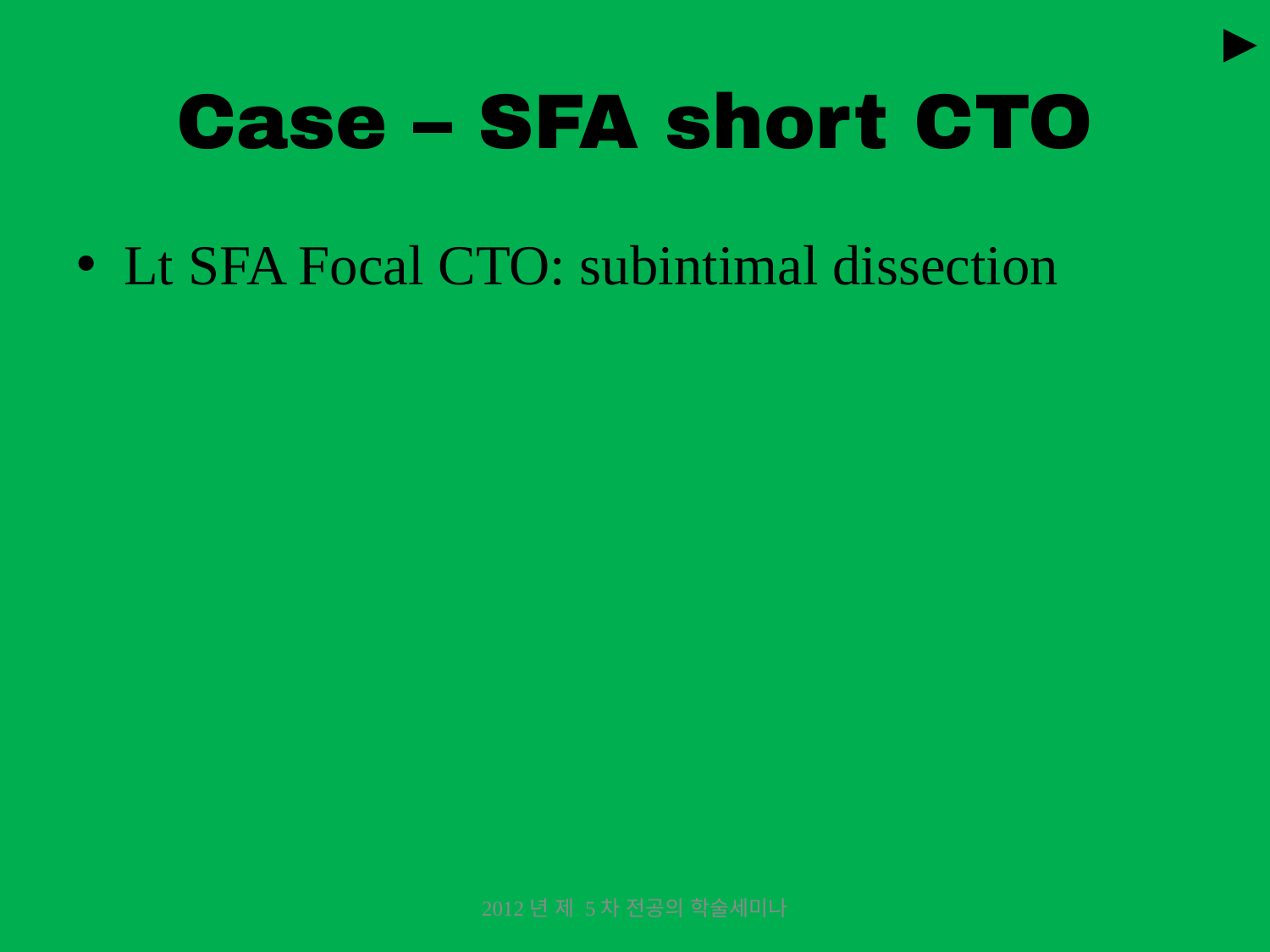

►
# Case – SFA short CTO
Lt SFA Focal CTO: subintimal dissection
2012년 제 5차 전공의 학술세미나